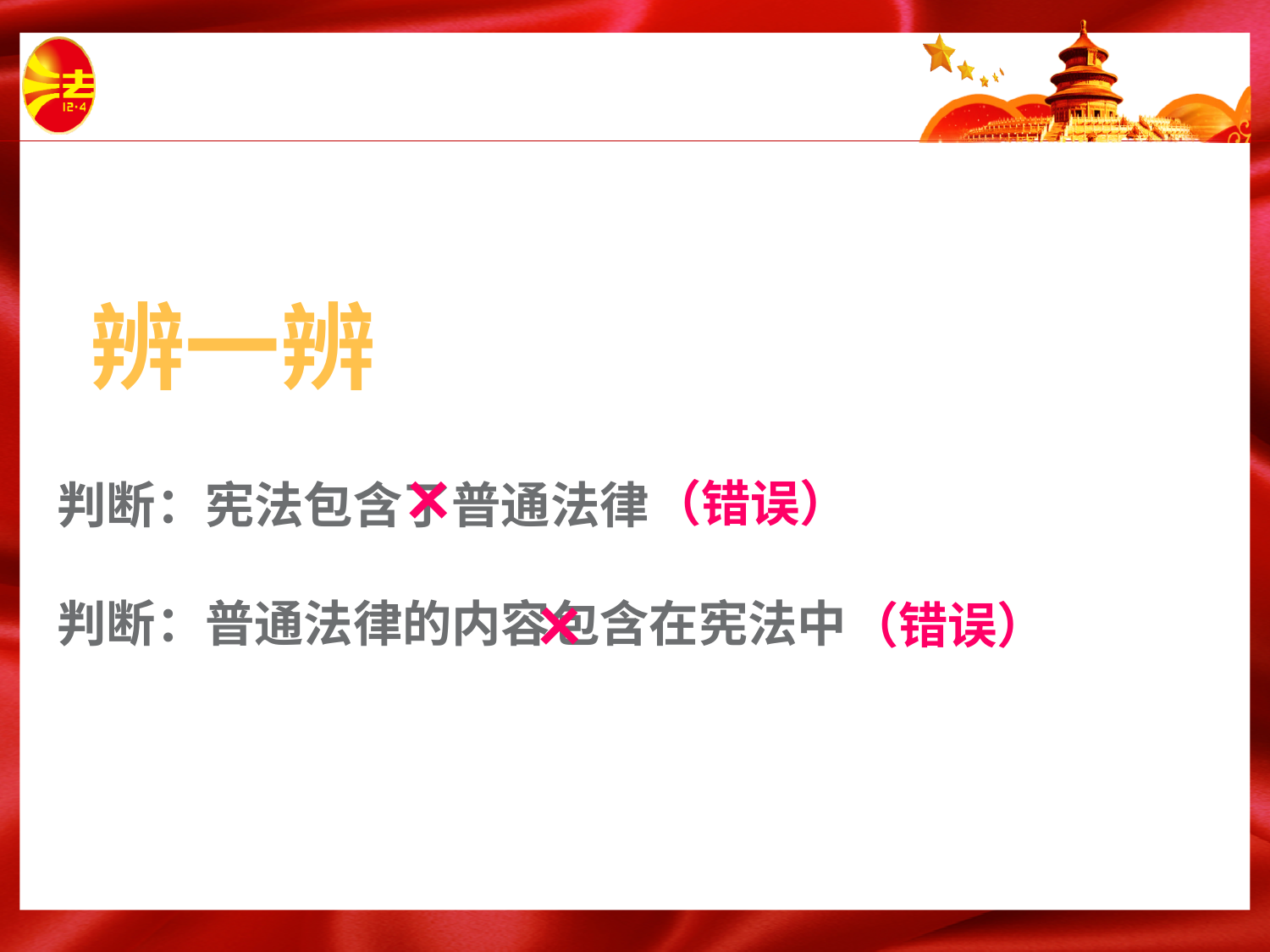

辨一辨
×
（错误）
判断：宪法包含了普通法律

判断：普通法律的内容包含在宪法中
×
（错误）